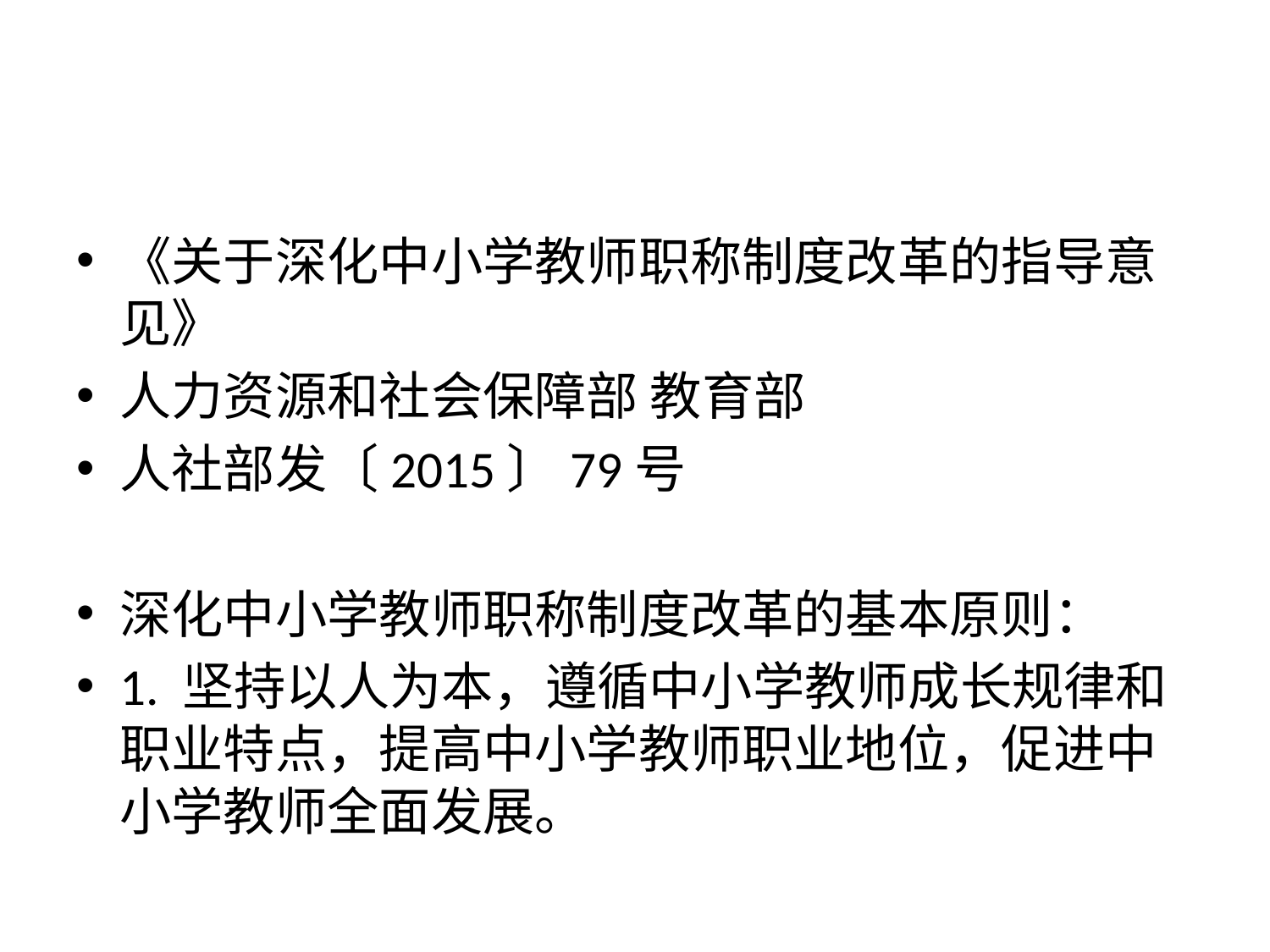

#
《关于深化中小学教师职称制度改革的指导意见》
人力资源和社会保障部 教育部
人社部发〔2015〕79号

深化中小学教师职称制度改革的基本原则：
1. 坚持以人为本，遵循中小学教师成长规律和职业特点，提高中小学教师职业地位，促进中小学教师全面发展。